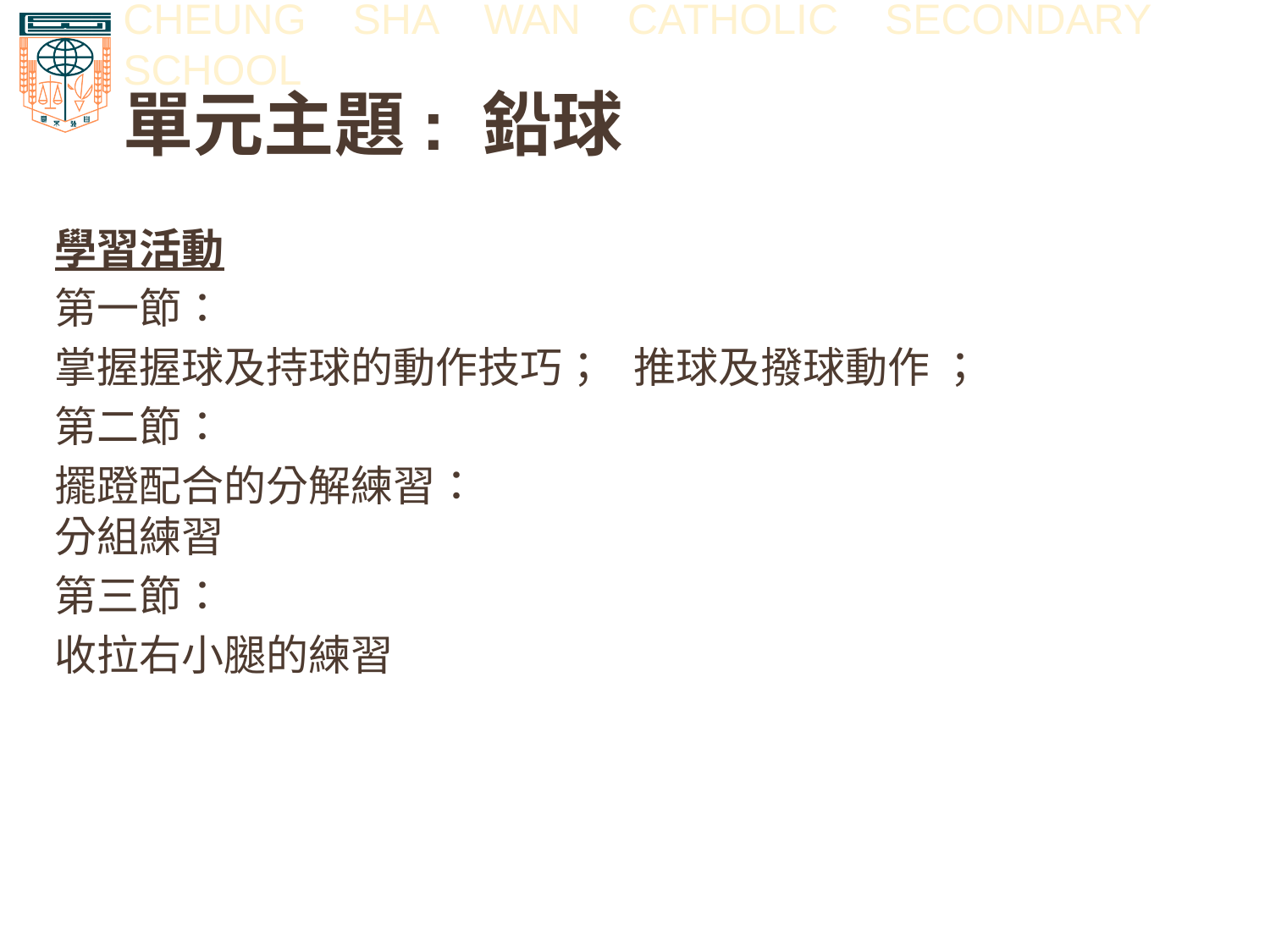

# 單元主題: 鉛球
學習活動
第一節：
掌握握球及持球的動作技巧；   推球及撥球動作 ；
第二節：
擺蹬配合的分解練習：                                                                                分組練習
第三節：
收拉右小腿的練習